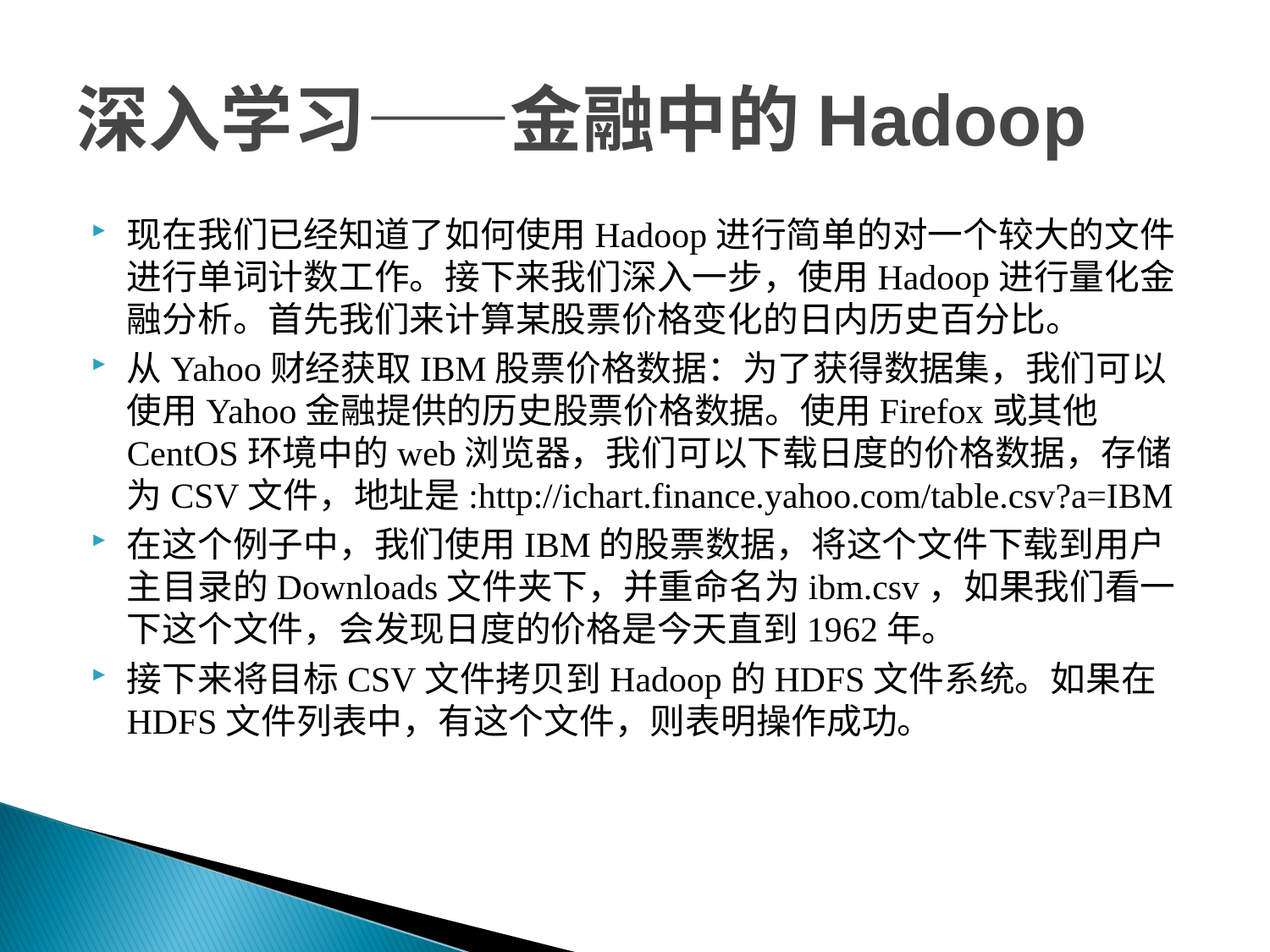

# 深入学习——金融中的Hadoop
现在我们已经知道了如何使用Hadoop进行简单的对一个较大的文件进行单词计数工作。接下来我们深入一步，使用Hadoop进行量化金融分析。首先我们来计算某股票价格变化的日内历史百分比。
从Yahoo财经获取IBM股票价格数据：为了获得数据集，我们可以使用Yahoo金融提供的历史股票价格数据。使用Firefox或其他CentOS环境中的web浏览器，我们可以下载日度的价格数据，存储为CSV文件，地址是:http://ichart.finance.yahoo.com/table.csv?a=IBM
在这个例子中，我们使用IBM的股票数据，将这个文件下载到用户主目录的Downloads文件夹下，并重命名为ibm.csv，如果我们看一下这个文件，会发现日度的价格是今天直到1962年。
接下来将目标CSV文件拷贝到Hadoop的HDFS文件系统。如果在HDFS文件列表中，有这个文件，则表明操作成功。